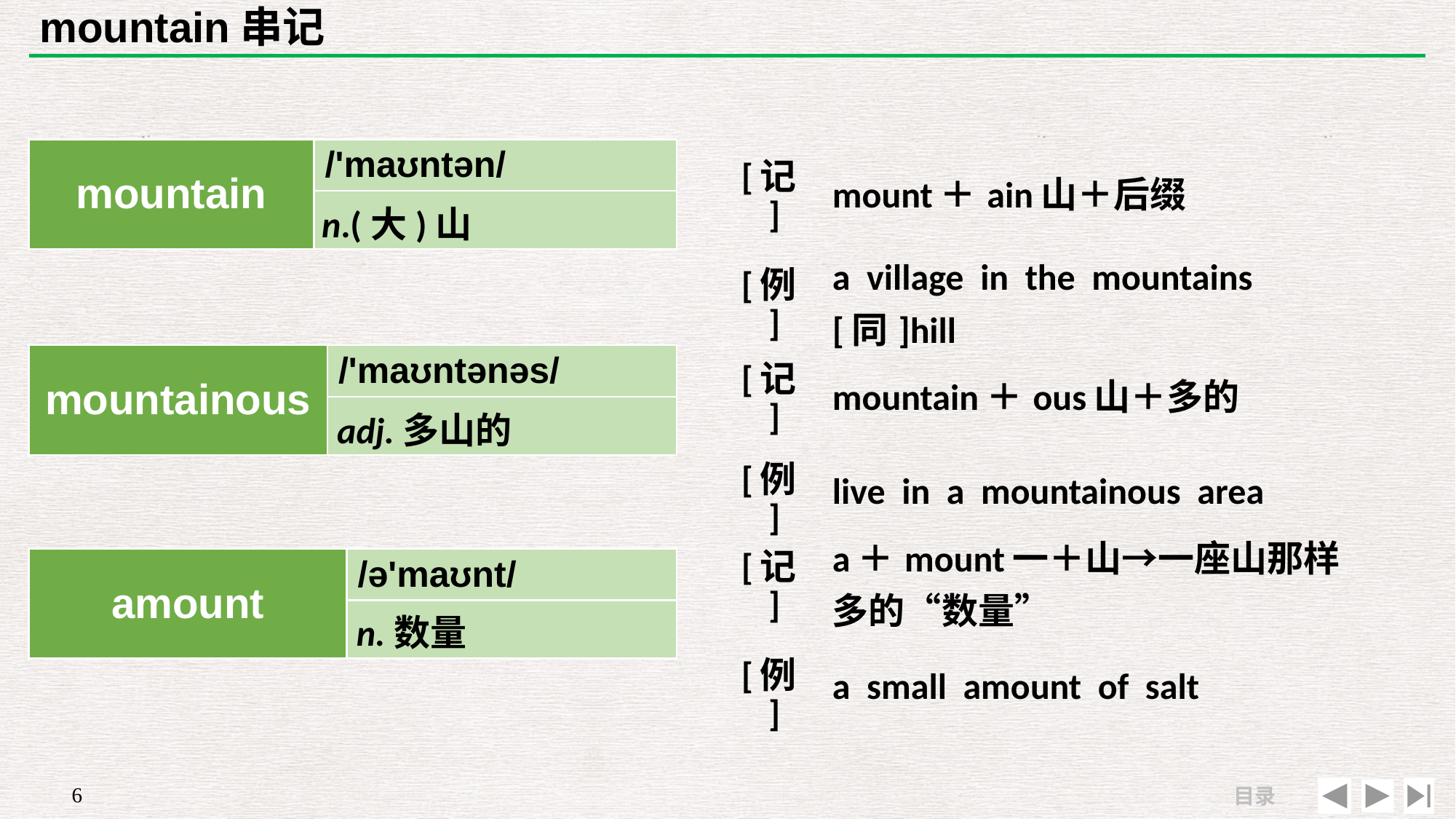

# mountain串记

| mountain | /'maʊntən/ |
| --- | --- |
|  |  |
| [记] | mount＋ain山＋后缀 |
| --- | --- |
| [例] | a village in the mountains　[同]hill |
n.(大)山
| [记] | mountain＋ous山＋多的 |
| --- | --- |
| [例] | live in a mountainous area |
| mountainous | /'maʊntənəs/ |
| --- | --- |
|  |  |
adj.多山的
| [记] | a＋mount一＋山→一座山那样多的“数量” |
| --- | --- |
| [例] | a small amount of salt |
| amount | /ə'maʊnt/ |
| --- | --- |
|  |  |
n.数量